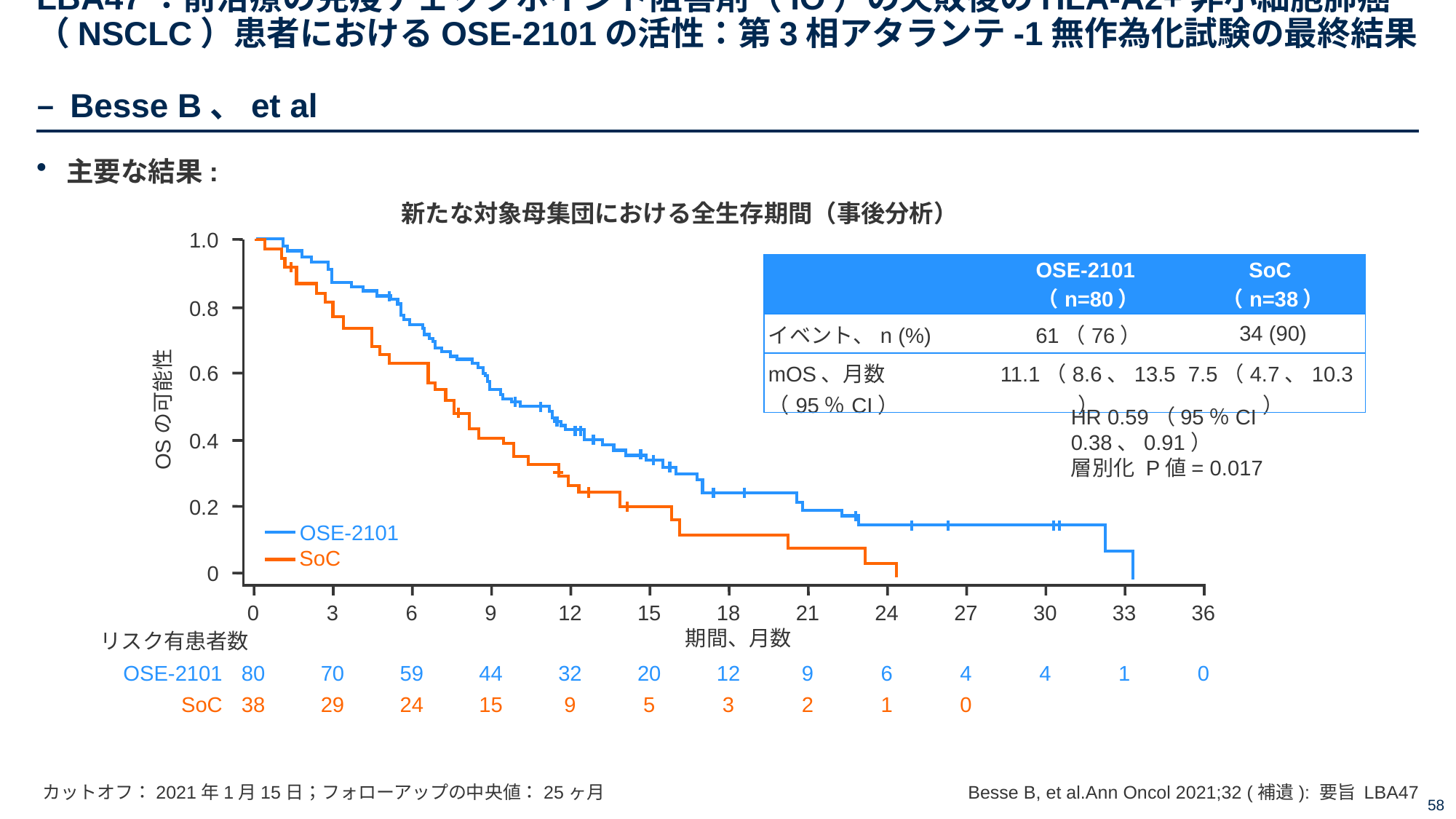

# LBA47：前治療の免疫チェックポイント阻害剤（IO）の失敗後のHLA-A2+非小細胞肺癌（NSCLC）患者におけるOSE-2101の活性：第3相アタランテ-1無作為化試験の最終結果 – Besse B、et al
主要な結果:
新たな対象母集団における全生存期間（事後分析）
1.0

0.8

0.6

OSの可能性
0.4

0.2

0

|  | OSE-2101 （n=80） | SoC （n=38） |
| --- | --- | --- |
| イベント、n (%) | 61（76） | 34 (90) |
| mOS、月数（95％CI） | 11.1（8.6、13.5） | 7.5（4.7、10.3） |
HR 0.59（95％CI 0.38、0.91）
層別化 P値= 0.017
OSE-2101
SoC

0
3
6
9
12
15
18
21
24
27
30
33
36
期間、月数
リスク有患者数
OSE-2101
80
70
59
44
32
20
12
9
6
4
4
1
0
SoC
38
29
24
15
9
5
3
2
1
0
カットオフ：2021年1月15日；フォローアップの中央値：25ヶ月
Besse B, et al.Ann Oncol 2021;32 (補遺): 要旨 LBA47